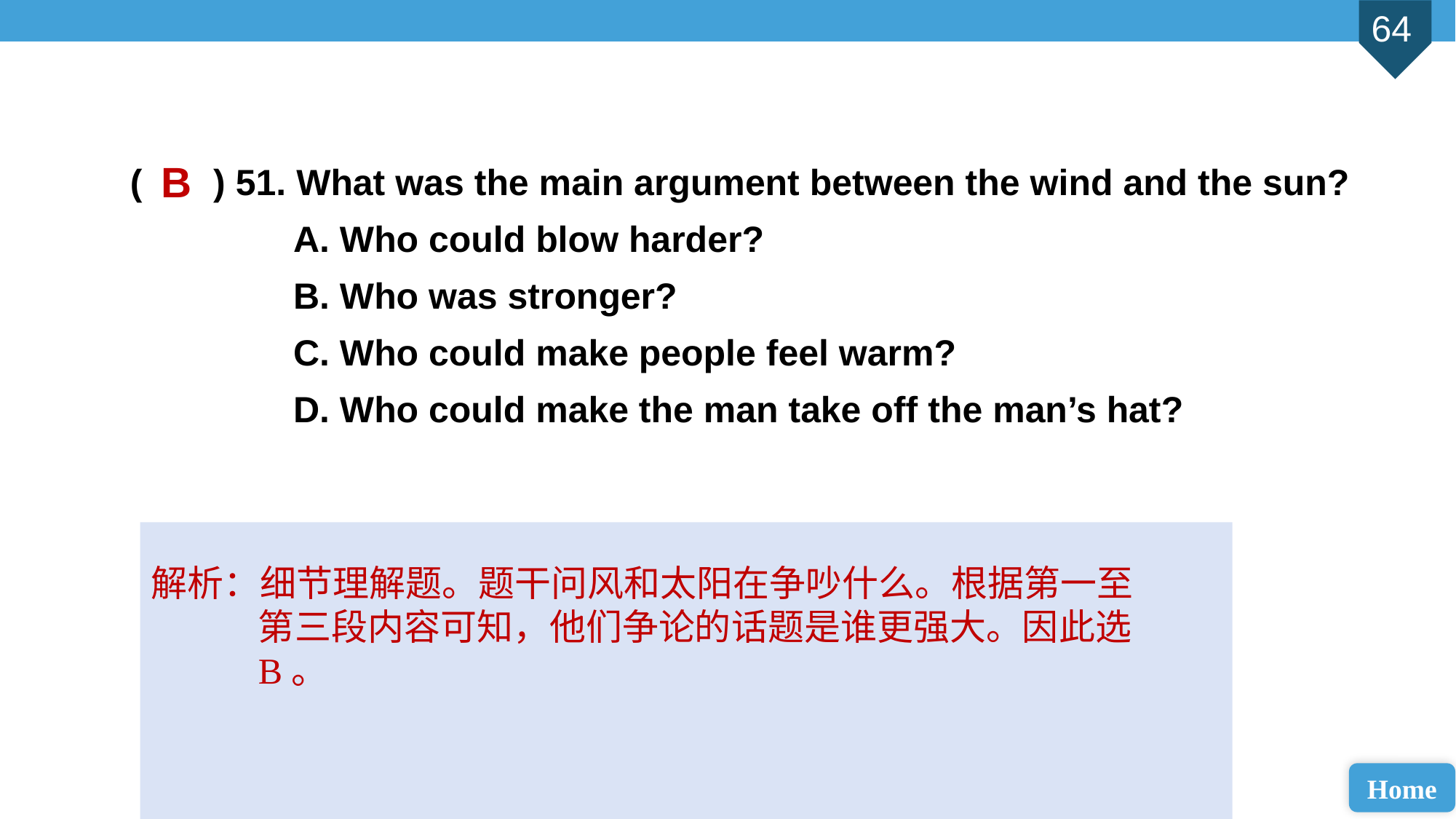

(       ) 51. What was the main argument between the wind and the sun?
                A. Who could blow harder?
                B. Who was stronger?
                C. Who could make people feel warm?
                D. Who could make the man take off the man’s hat?
B

解析：细节理解题。题干问风和太阳在争吵什么。根据第一至第三段内容可知，他们争论的话题是谁更强大。因此选B。